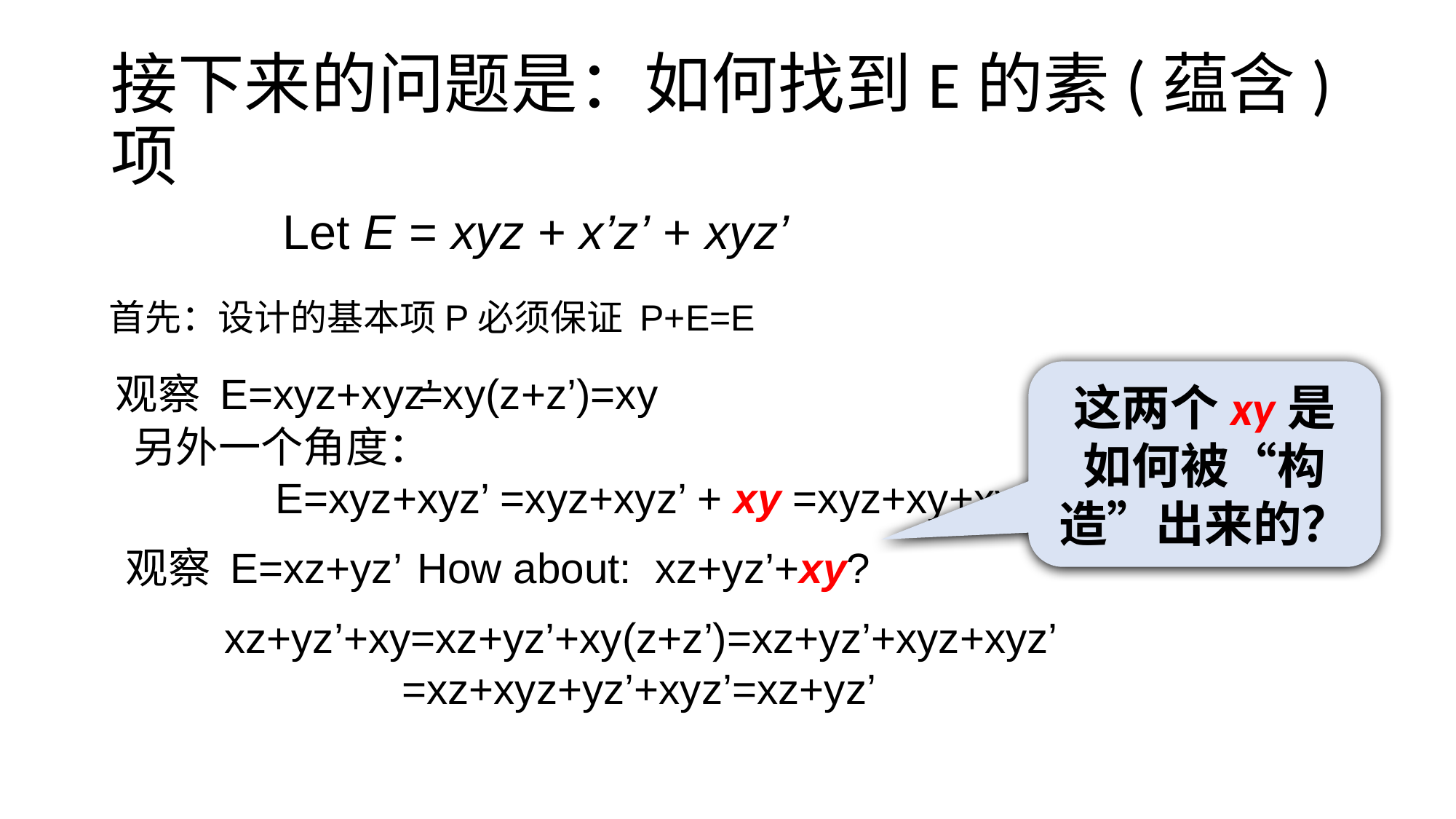

# 接下来的问题是：如何找到E的素(蕴含)项
Let E = xyz + x’z’ + xyz’
首先：设计的基本项P必须保证 P+E=E
观察 E=xyz+xyz’
=xy(z+z’)=xy
这两个xy是如何被“构造”出来的？
另外一个角度：
            E=xyz+xyz’ =xyz+xyz’ + xy =xyz+xy+xyz’+xy=xy+xy=xy
观察 E=xz+yz’
How about:  xz+yz’+xy?
xz+yz’+xy=xz+yz’+xy(z+z’)=xz+yz’+xyz+xyz’
               =xz+xyz+yz’+xyz’=xz+yz’